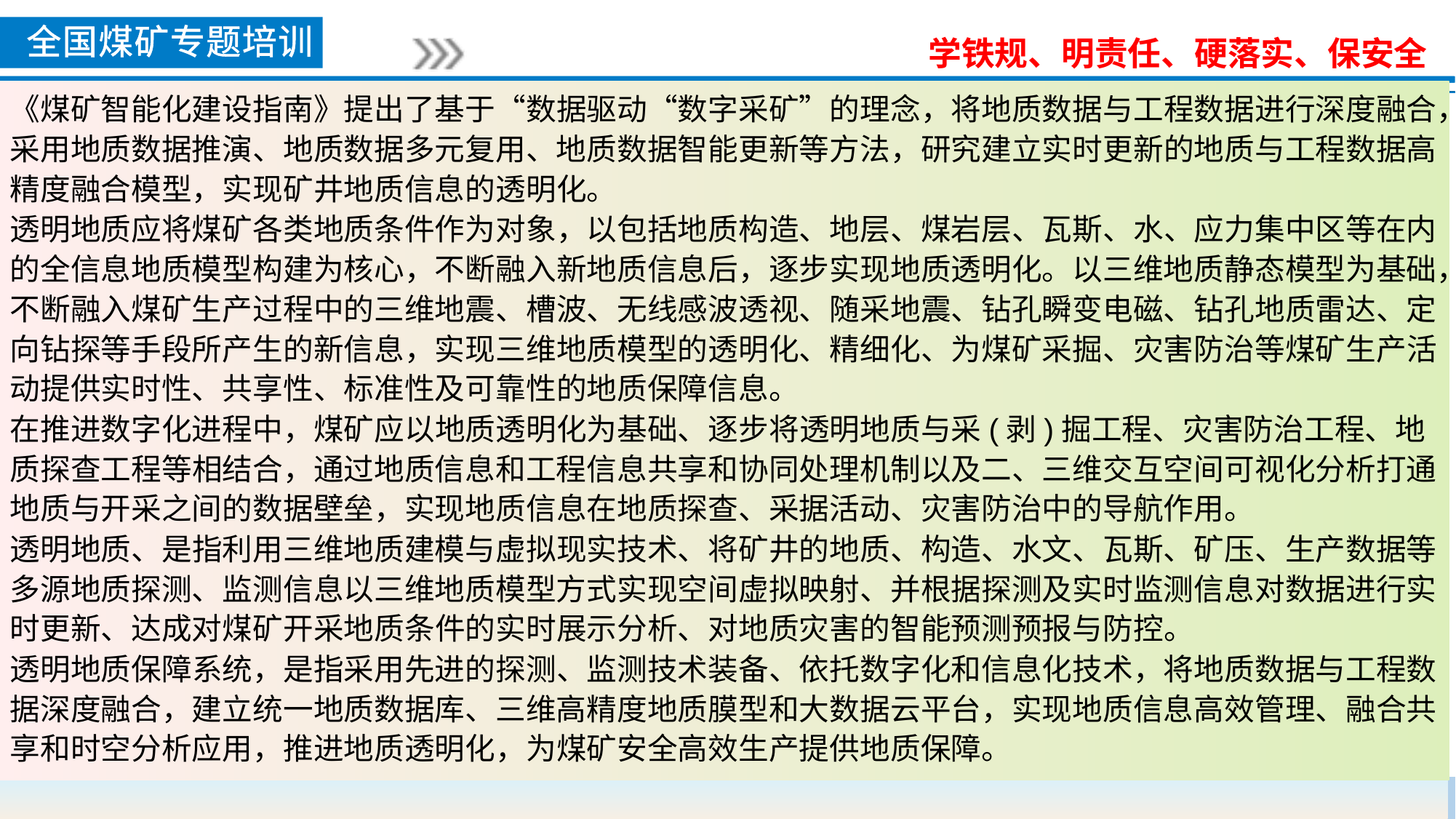

《煤矿智能化建设指南》提出了基于“数据驱动“数字采矿”的理念，将地质数据与工程数据进行深度融合，采用地质数据推演、地质数据多元复用、地质数据智能更新等方法，研究建立实时更新的地质与工程数据高精度融合模型，实现矿井地质信息的透明化。
透明地质应将煤矿各类地质条件作为对象，以包括地质构造、地层、煤岩层、瓦斯、水、应力集中区等在内的全信息地质模型构建为核心，不断融入新地质信息后，逐步实现地质透明化。以三维地质静态模型为基础，不断融入煤矿生产过程中的三维地震、槽波、无线感波透视、随采地震、钻孔瞬变电磁、钻孔地质雷达、定向钻探等手段所产生的新信息，实现三维地质模型的透明化、精细化、为煤矿采掘、灾害防治等煤矿生产活动提供实时性、共享性、标准性及可靠性的地质保障信息。
在推进数字化进程中，煤矿应以地质透明化为基础、逐步将透明地质与采(剥)掘工程、灾害防治工程、地质探查工程等相结合，通过地质信息和工程信息共享和协同处理机制以及二、三维交互空间可视化分析打通地质与开采之间的数据壁垒，实现地质信息在地质探查、采据活动、灾害防治中的导航作用。
透明地质、是指利用三维地质建模与虚拟现实技术、将矿井的地质、构造、水文、瓦斯、矿压、生产数据等多源地质探测、监测信息以三维地质模型方式实现空间虚拟映射、并根据探测及实时监测信息对数据进行实时更新、达成对煤矿开采地质条件的实时展示分析、对地质灾害的智能预测预报与防控。
透明地质保障系统，是指采用先进的探测、监测技术装备、依托数字化和信息化技术，将地质数据与工程数据深度融合，建立统一地质数据库、三维高精度地质膜型和大数据云平台，实现地质信息高效管理、融合共享和时空分析应用，推进地质透明化，为煤矿安全高效生产提供地质保障。